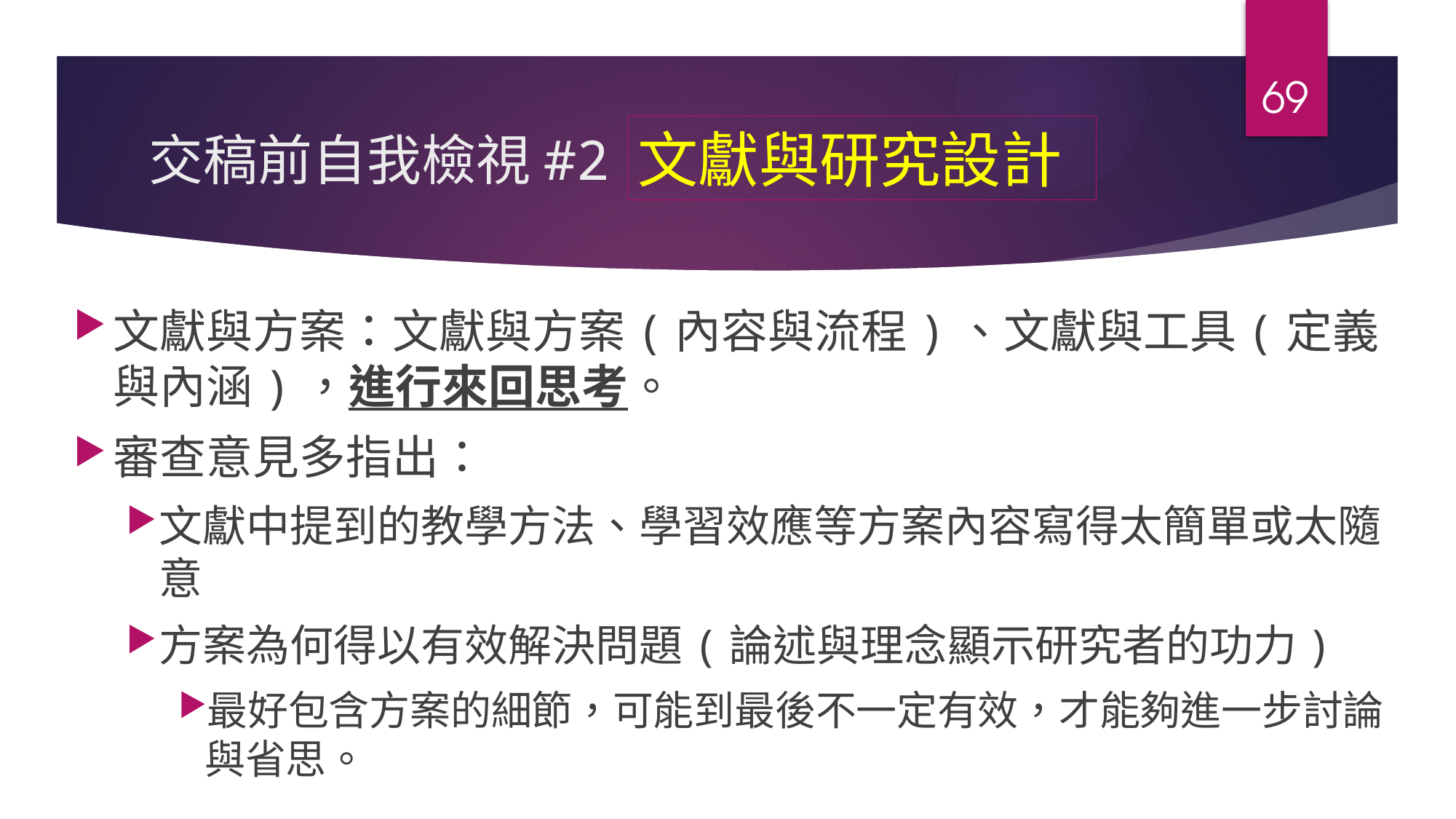

69
# 交稿前自我檢視#2
文獻與研究設計
文獻與方案：文獻與方案(內容與流程)、文獻與工具(定義與內涵)，進行來回思考。
審查意見多指出：
文獻中提到的教學方法、學習效應等方案內容寫得太簡單或太隨意
方案為何得以有效解決問題(論述與理念顯示研究者的功力)
最好包含方案的細節，可能到最後不一定有效，才能夠進一步討論與省思。